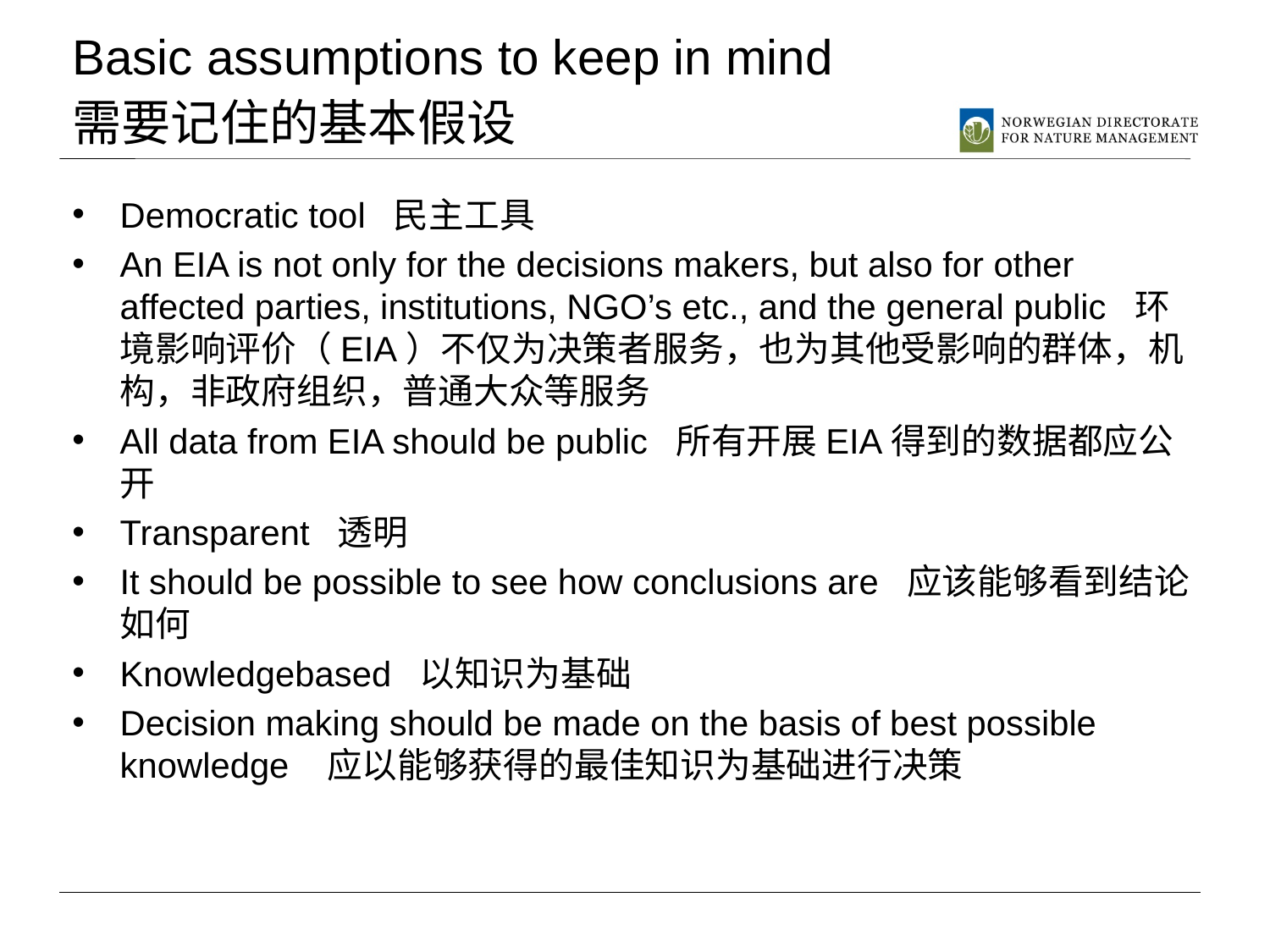

# Basic assumptions to keep in mind 需要记住的基本假设
Democratic tool  民主工具
An EIA is not only for the decisions makers, but also for other affected parties, institutions, NGO’s etc., and the general public  环境影响评价（EIA）不仅为决策者服务，也为其他受影响的群体，机构，非政府组织，普通大众等服务
All data from EIA should be public  所有开展EIA得到的数据都应公开
Transparent  透明
It should be possible to see how conclusions are  应该能够看到结论如何
Knowledgebased  以知识为基础
Decision making should be made on the basis of best possible knowledge   应以能够获得的最佳知识为基础进行决策